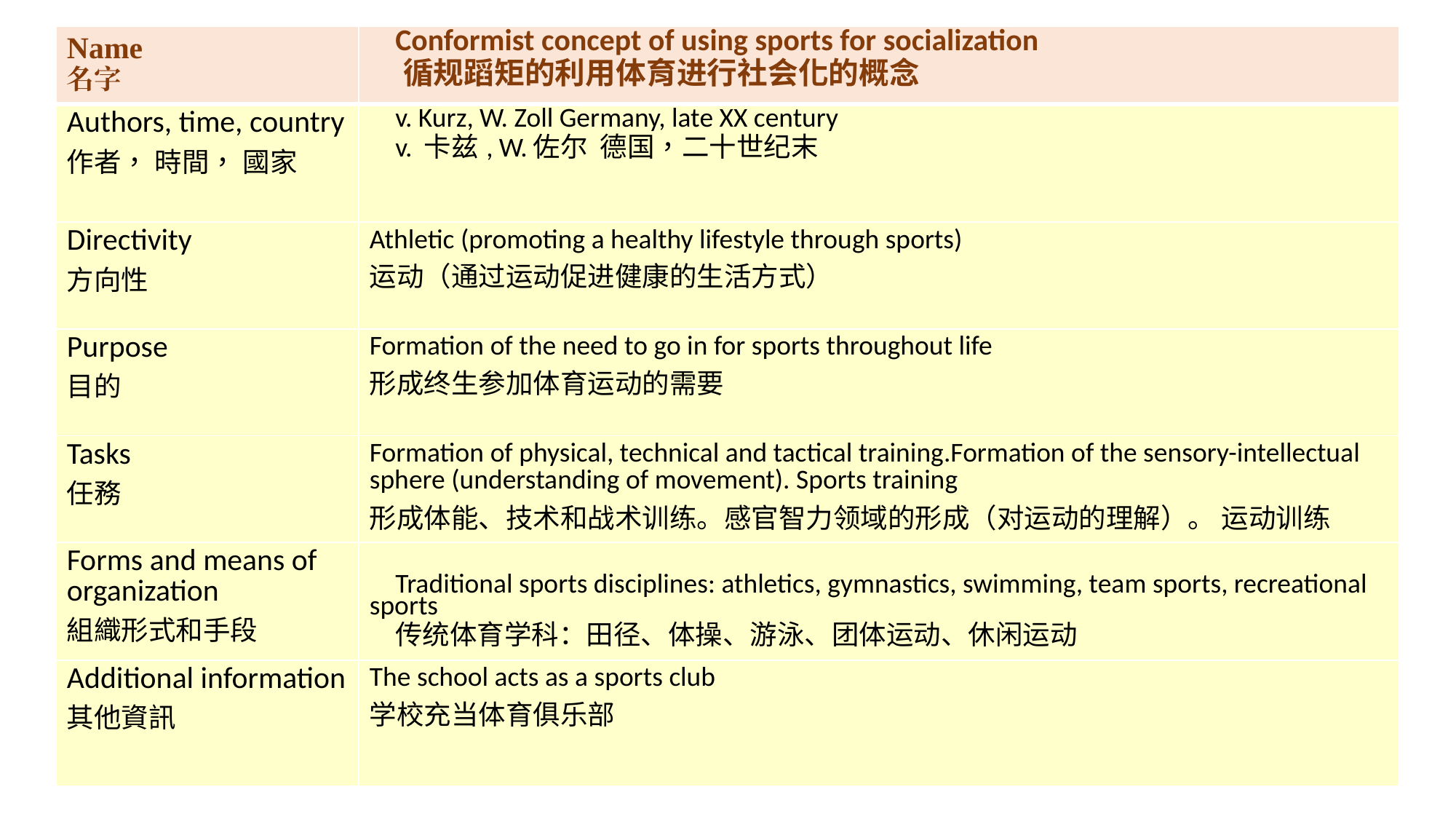

| Name 名字 | Conformist concept of using sports for socialization 循规蹈矩的利用体育进行社会化的概念 |
| --- | --- |
| Authors, time, country 作者， 時間， 國家 | v. Kurz, W. Zoll Germany, late XX century v. 卡兹, W.佐尔 德国，二十世纪末 |
| Directivity 方向性 | Athletic (promoting a healthy lifestyle through sports) 运动（通过运动促进健康的生活方式） |
| Purpose 目的 | Formation of the need to go in for sports throughout life 形成终生参加体育运动的需要 |
| Tasks 任務 | Formation of physical, technical and tactical training.Formation of the sensory-intellectual sphere (understanding of movement). Sports training 形成体能、技术和战术训练。感官智力领域的形成（对运动的理解）。 运动训练 |
| Forms and means of organization 組織形式和手段 | Traditional sports disciplines: athletics, gymnastics, swimming, team sports, recreational sports 传统体育学科：田径、体操、游泳、团体运动、休闲运动 |
| Additional information 其他資訊 | The school acts as a sports club 学校充当体育俱乐部 |